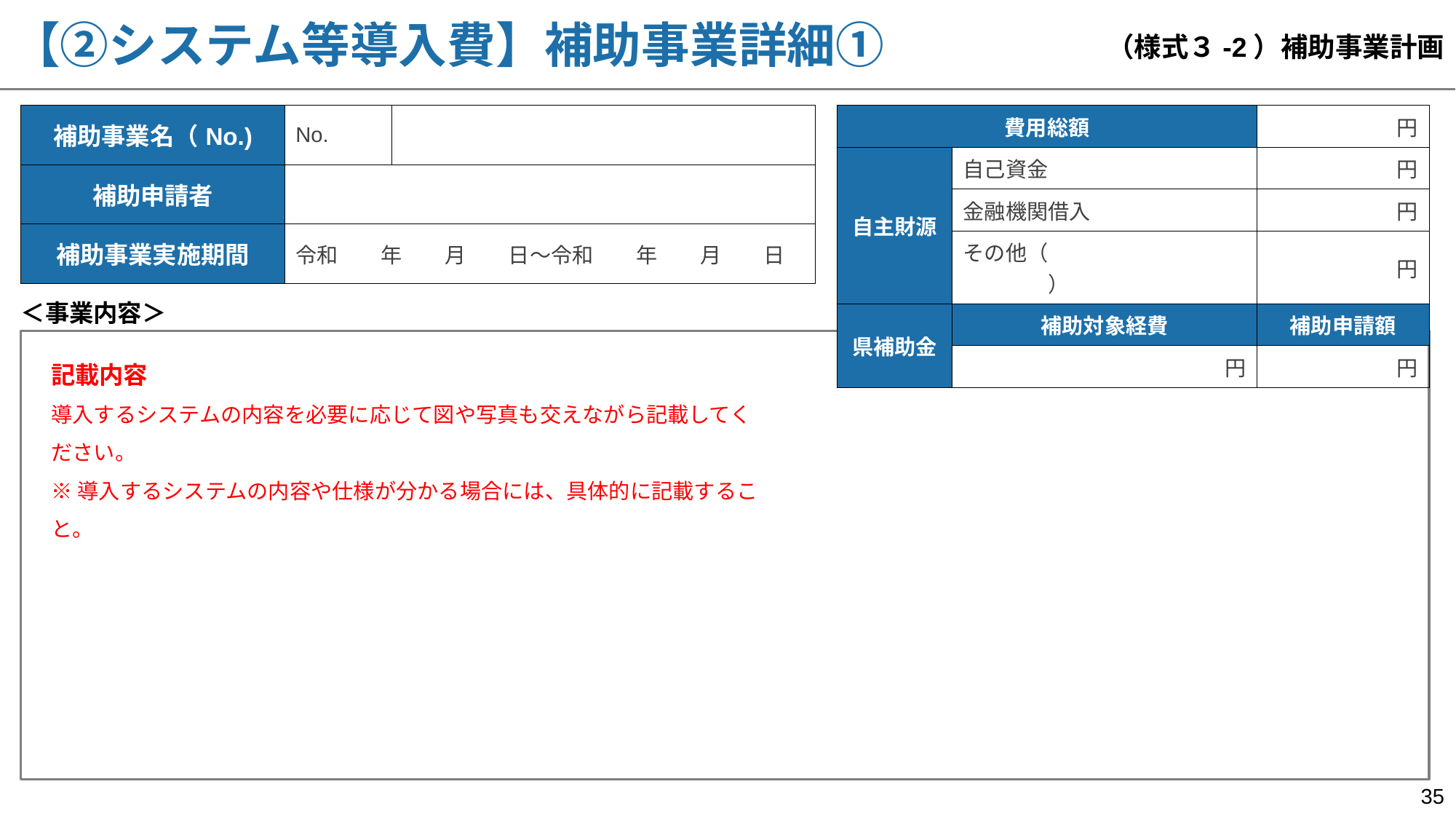

【②システム等導入費】補助事業詳細①
（様式３-2）補助事業計画
| 補助事業名（No.) | No. |  |
| --- | --- | --- |
| 補助申請者 |  |  |
| 補助事業実施期間 | 令和　　年　　月　　日～令和　　年　　月　　日 |  |
| 費用総額 |  | 円 |
| --- | --- | --- |
| 自主財源 | 自己資金 | 円 |
|  | 金融機関借入 | 円 |
|  | その他（　　　　　　　　　　　　　） | 円 |
| 県補助金 | 補助対象経費 | 補助申請額 |
|  | 円 | 円 |
＜事業内容＞

記載内容
導入するシステムの内容を必要に応じて図や写真も交えながら記載してください。
※導入するシステムの内容や仕様が分かる場合には、具体的に記載すること。

35